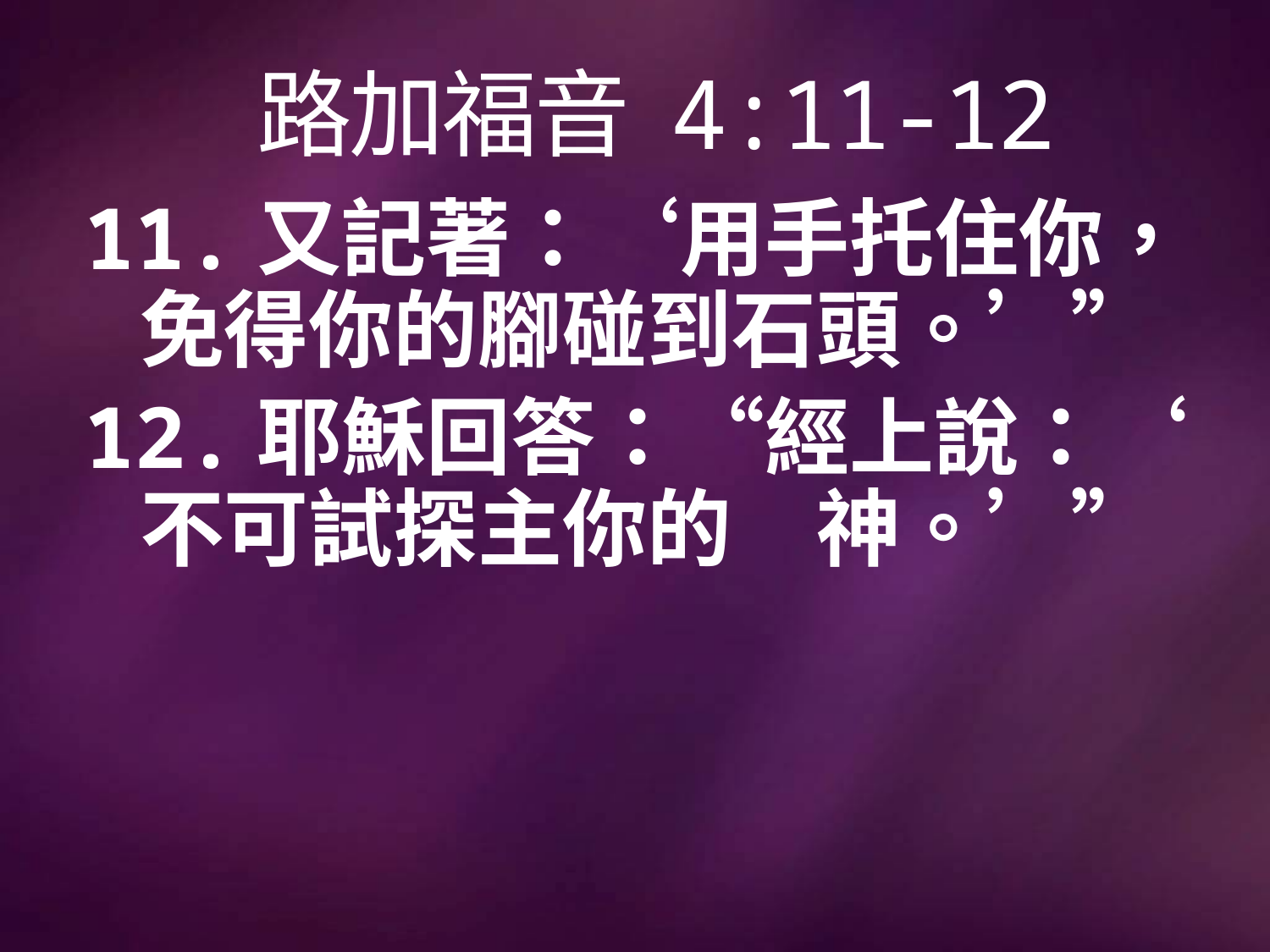

# 路加福音 4:11-12
11.又記著：‘用手托住你，免得你的腳碰到石頭。’”
12.耶穌回答：“經上說：‘不可試探主你的　神。’”